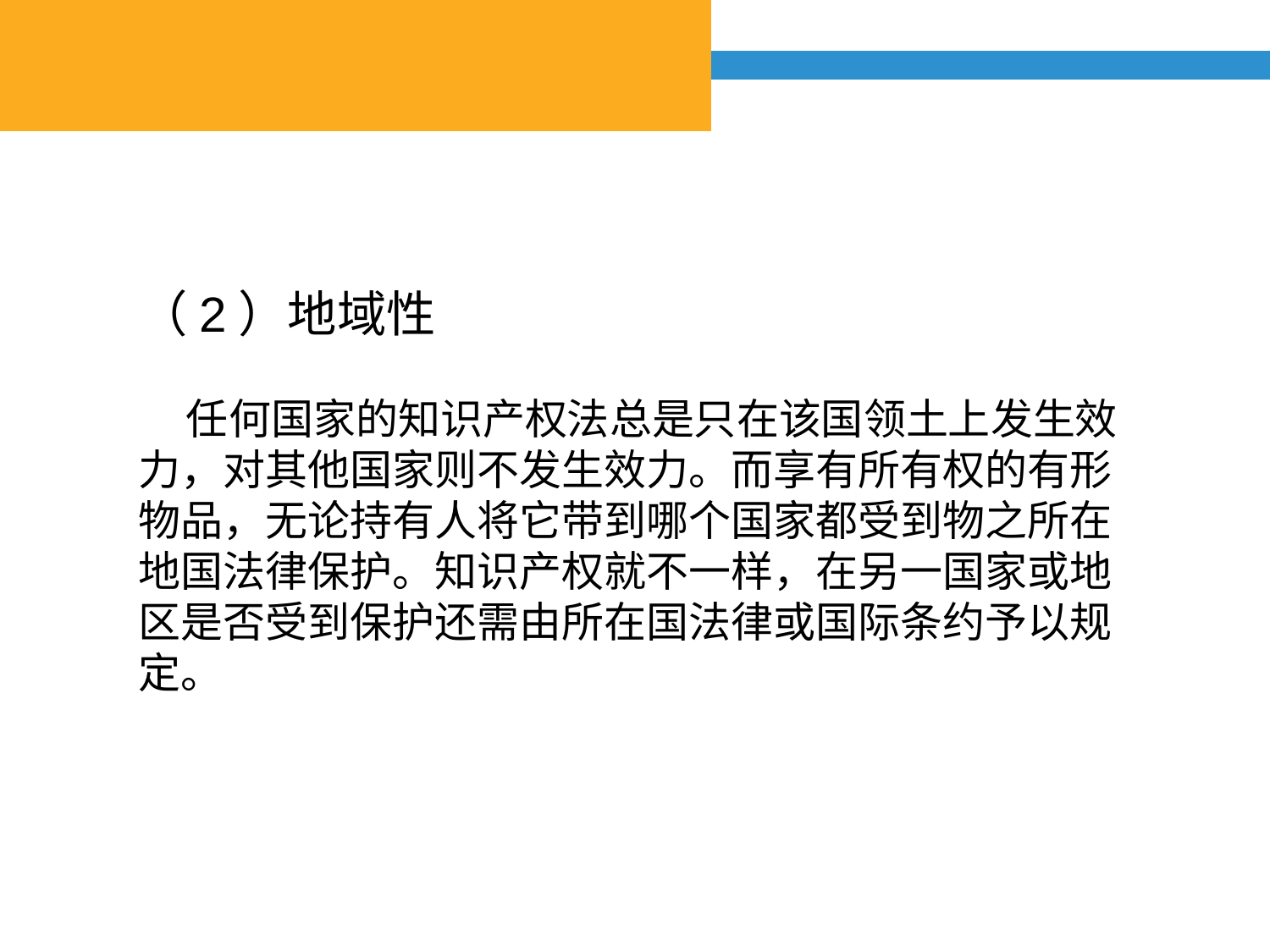

（2）地域性

    任何国家的知识产权法总是只在该国领土上发生效力，对其他国家则不发生效力。而享有所有权的有形物品，无论持有人将它带到哪个国家都受到物之所在地国法律保护。知识产权就不一样，在另一国家或地区是否受到保护还需由所在国法律或国际条约予以规定。